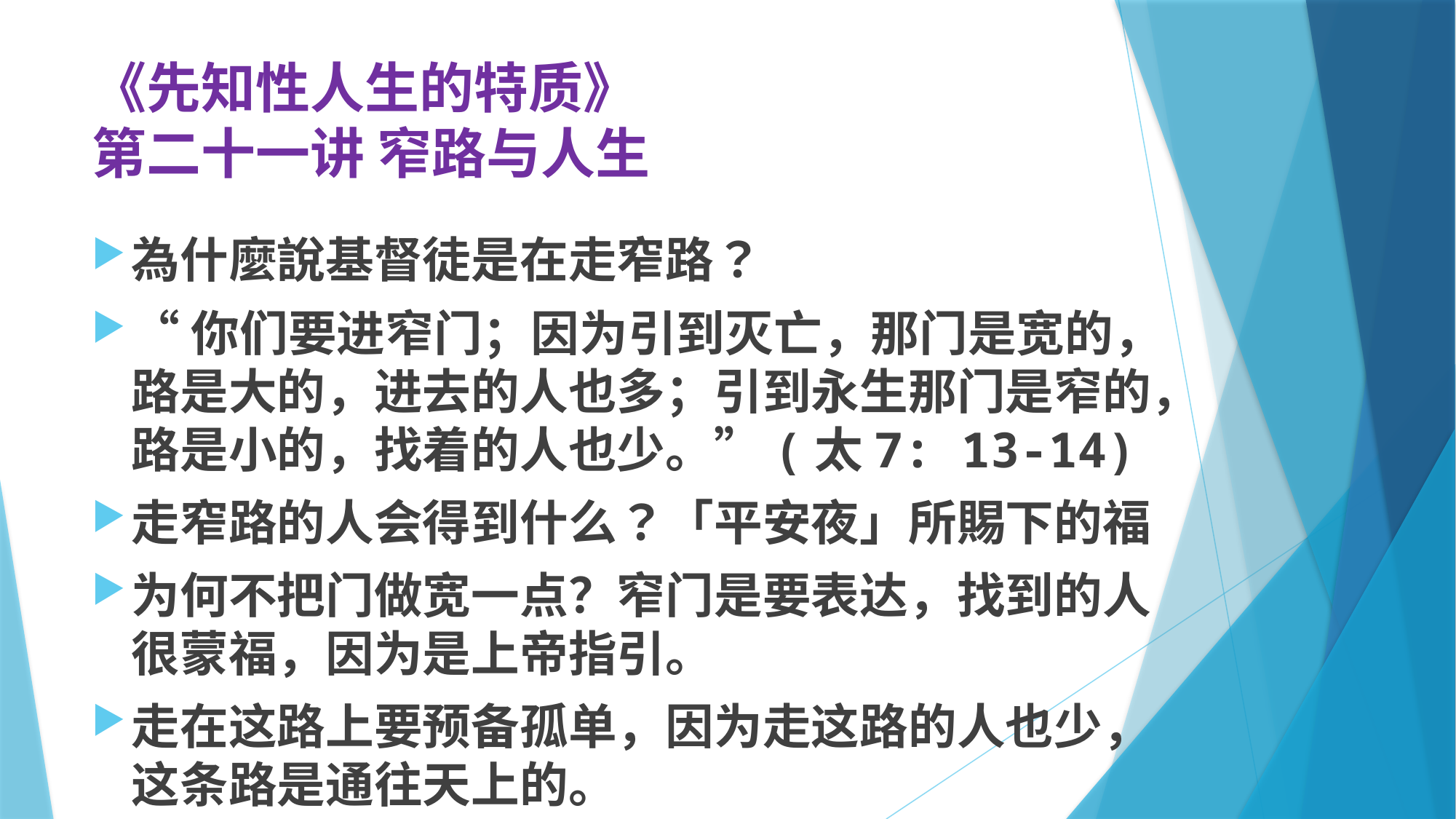

# 《先知性人生的特质》 第二十一讲 窄路与人生
為什麼說基督徒是在走窄路？
“你们要进窄门；因为引到灭亡，那门是宽的，路是大的，进去的人也多；引到永生那门是窄的，路是小的，找着的人也少。”(太7: 13-14)
走窄路的人会得到什么？「平安夜」所賜下的福
为何不把门做宽一点？窄门是要表达，找到的人很蒙福，因为是上帝指引。
走在这路上要预备孤单，因为走这路的人也少，这条路是通往天上的。